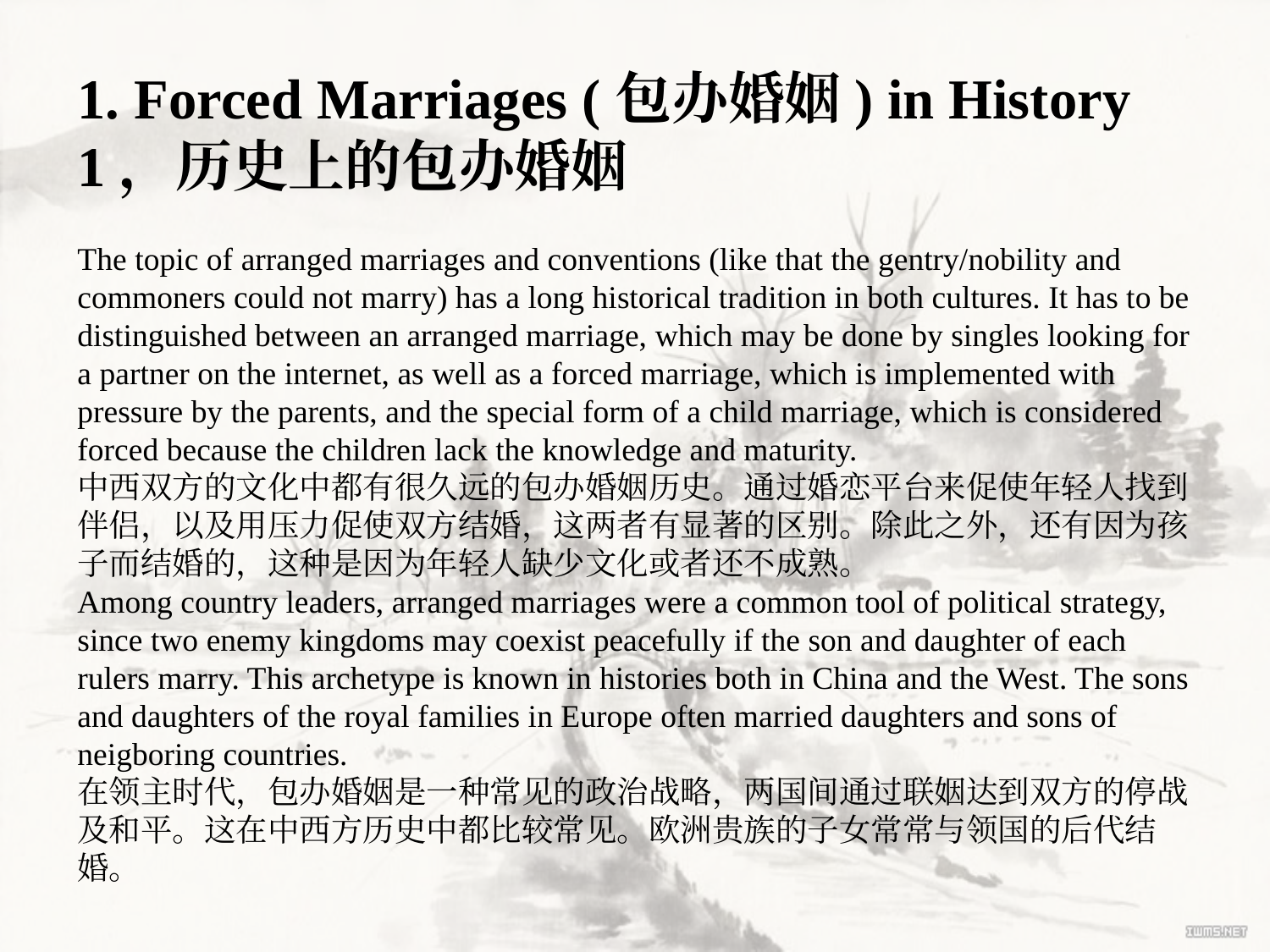

1. Forced Marriages (包办婚姻) in History
1，历史上的包办婚姻

The topic of arranged marriages and conventions (like that the gentry/nobility and commoners could not marry) has a long historical tradition in both cultures. It has to be distinguished between an arranged marriage, which may be done by singles looking for a partner on the internet, as well as a forced marriage, which is implemented with pressure by the parents, and the special form of a child marriage, which is considered forced because the children lack the knowledge and maturity.
中西双方的文化中都有很久远的包办婚姻历史。通过婚恋平台来促使年轻人找到伴侣，以及用压力促使双方结婚，这两者有显著的区别。除此之外，还有因为孩子而结婚的，这种是因为年轻人缺少文化或者还不成熟。
Among country leaders, arranged marriages were a common tool of political strategy, since two enemy kingdoms may coexist peacefully if the son and daughter of each rulers marry. This archetype is known in histories both in China and the West. The sons and daughters of the royal families in Europe often married daughters and sons of neigboring countries.
在领主时代，包办婚姻是一种常见的政治战略，两国间通过联姻达到双方的停战及和平。这在中西方历史中都比较常见。欧洲贵族的子女常常与领国的后代结婚。